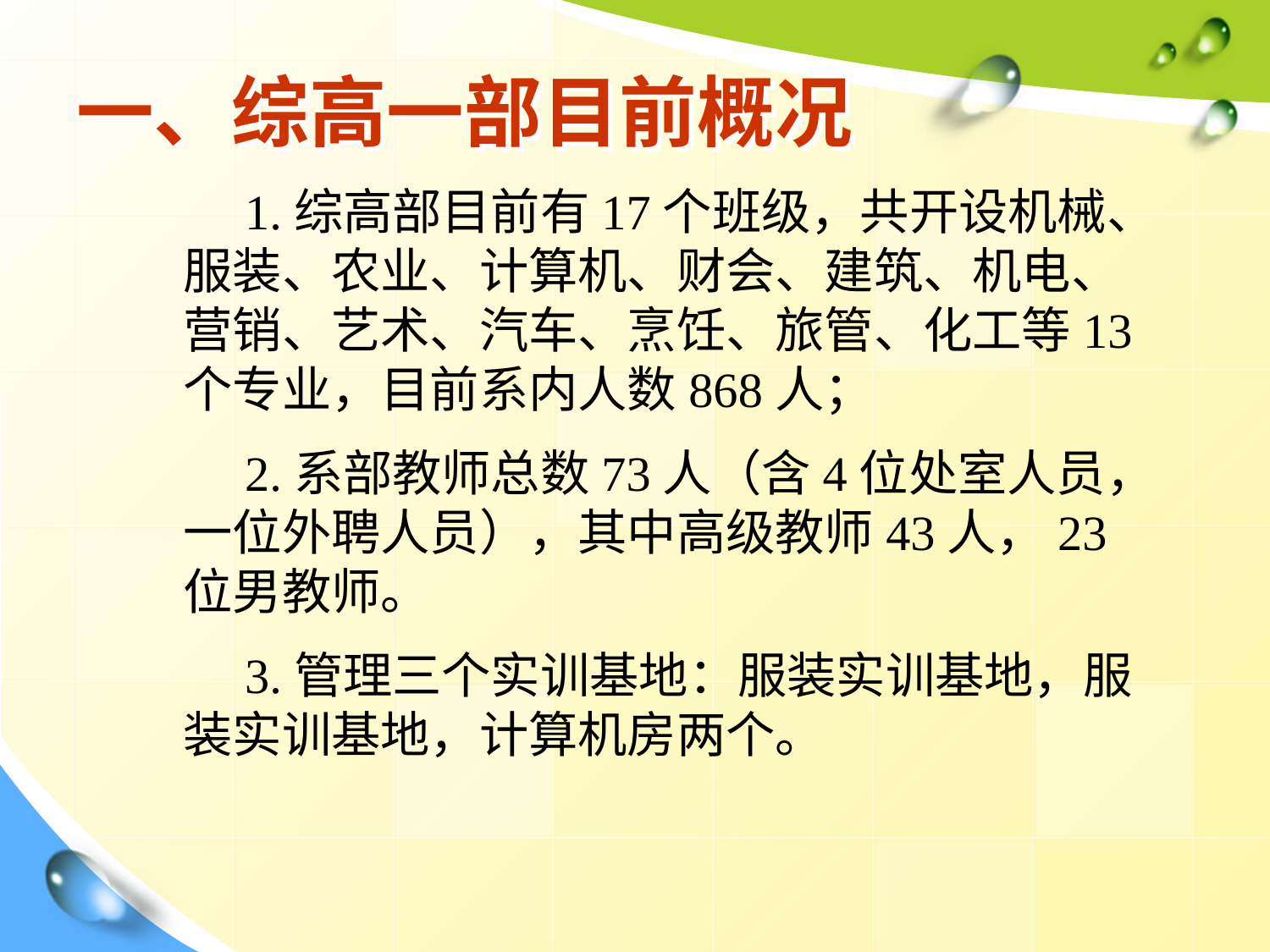

# 一、综高一部目前概况
     1.综高部目前有17个班级，共开设机械、服装、农业、计算机、财会、建筑、机电、营销、艺术、汽车、烹饪、旅管、化工等13个专业，目前系内人数868人；
     2.系部教师总数73人（含4位处室人员，一位外聘人员），其中高级教师43人，23位男教师。
     3.管理三个实训基地：服装实训基地，服装实训基地，计算机房两个。